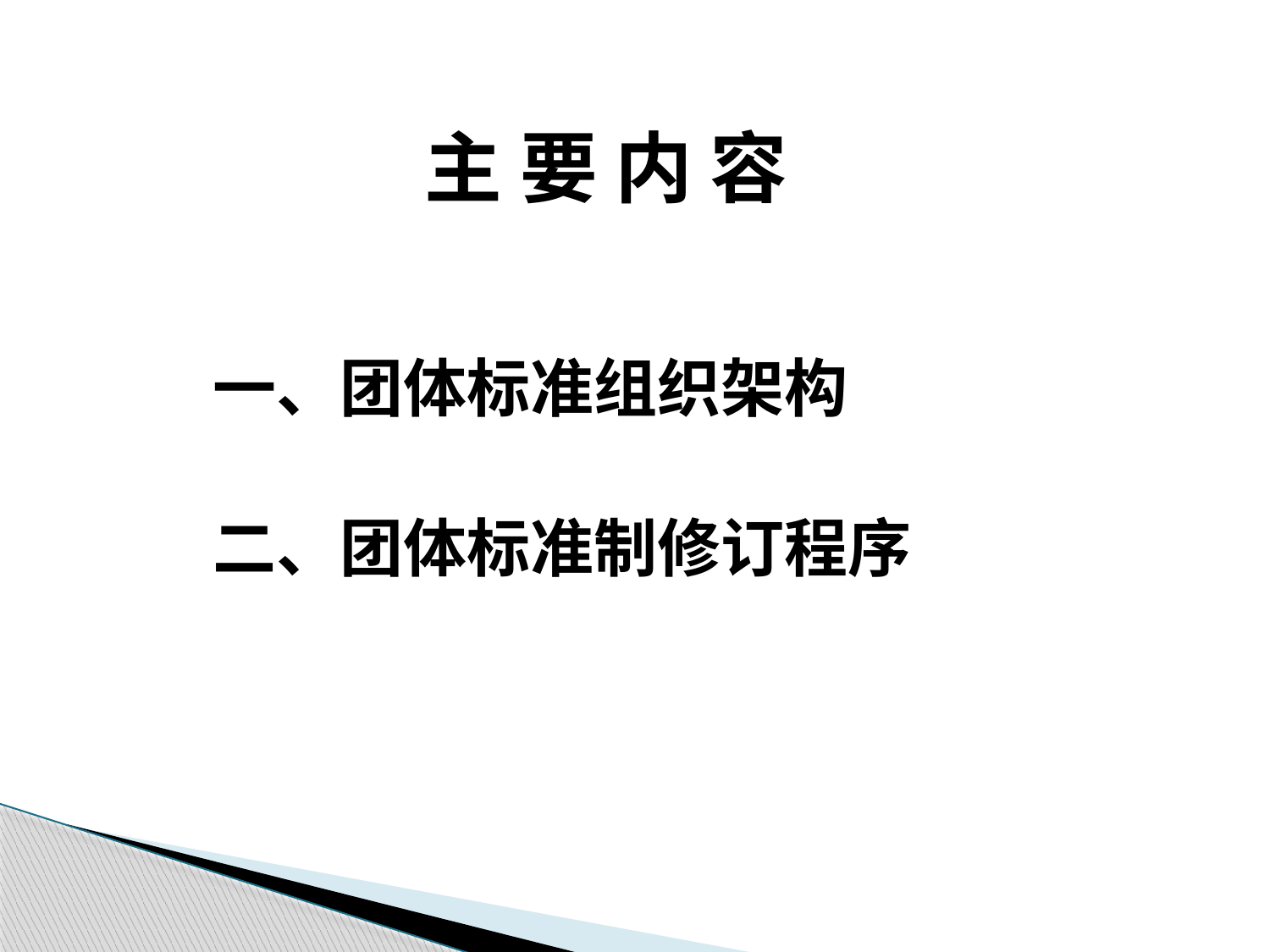

# 主 要 内 容
一、团体标准组织架构
二、团体标准制修订程序